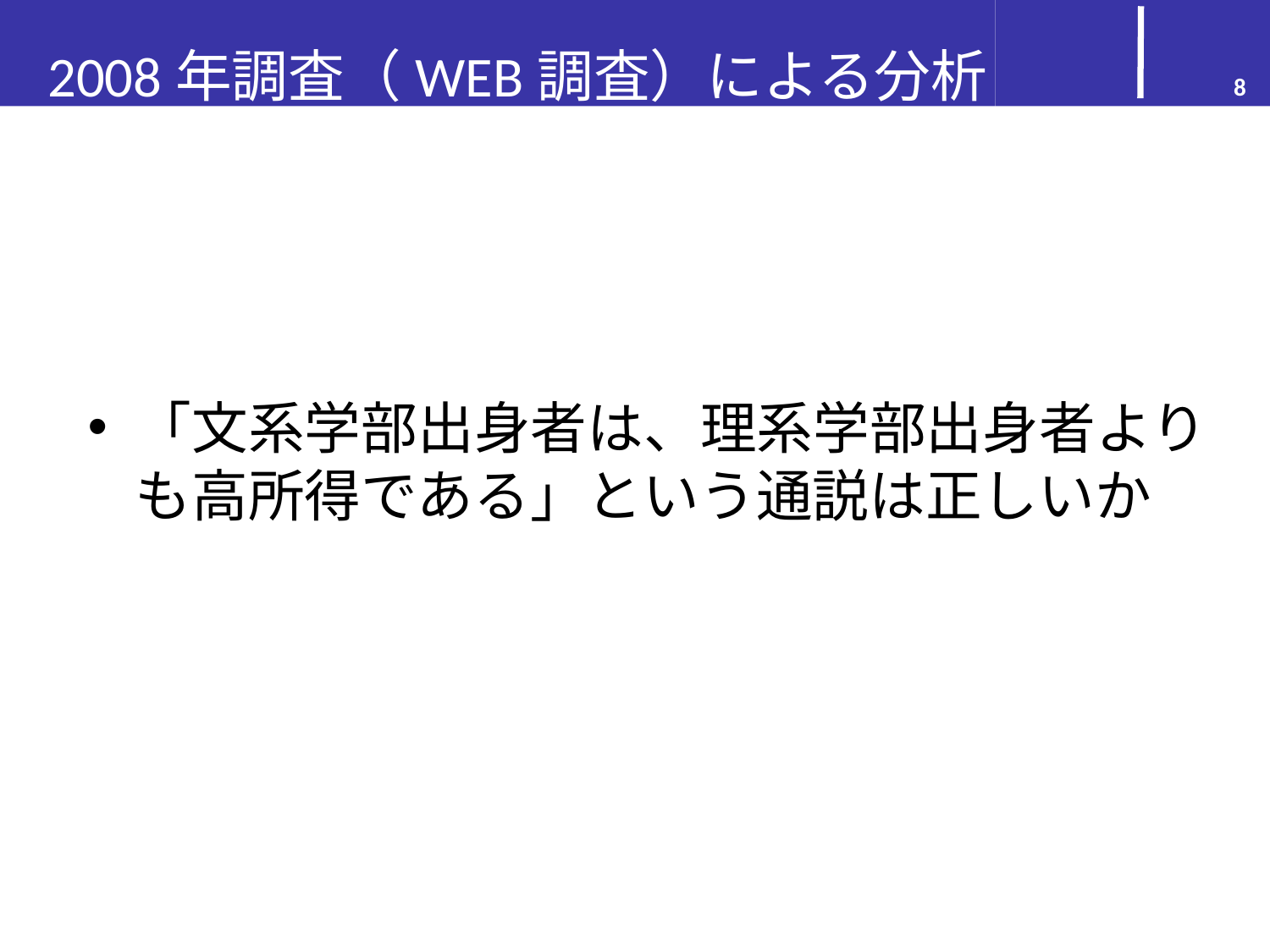

# 2008年調査（WEB調査）による分析
8
「文系学部出身者は、理系学部出身者よりも高所得である」という通説は正しいか